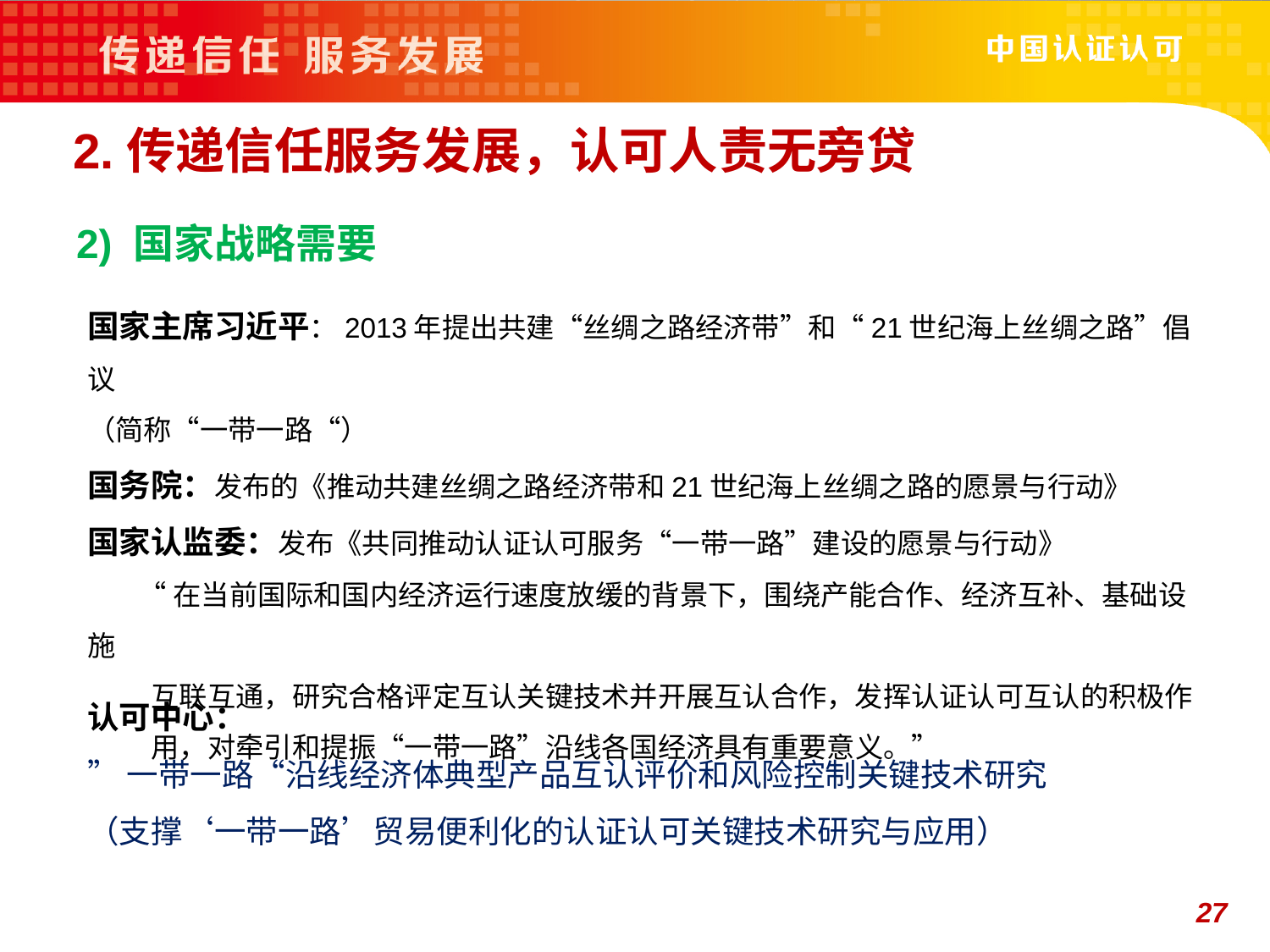

2.传递信任服务发展，认可人责无旁贷
2) 国家战略需要
国家主席习近平：2013年提出共建“丝绸之路经济带”和“21世纪海上丝绸之路”倡议
（简称“一带一路“）
国务院：发布的《推动共建丝绸之路经济带和21世纪海上丝绸之路的愿景与行动》
国家认监委：发布《共同推动认证认可服务“一带一路”建设的愿景与行动》
        “在当前国际和国内经济运行速度放缓的背景下，围绕产能合作、经济互补、基础设施
         互联互通，研究合格评定互认关键技术并开展互认合作，发挥认证认可互认的积极作
         用，对牵引和提振“一带一路”沿线各国经济具有重要意义。”
认可中心：
”一带一路“沿线经济体典型产品互认评价和风险控制关键技术研究
（支撑‘一带一路’贸易便利化的认证认可关键技术研究与应用）
27